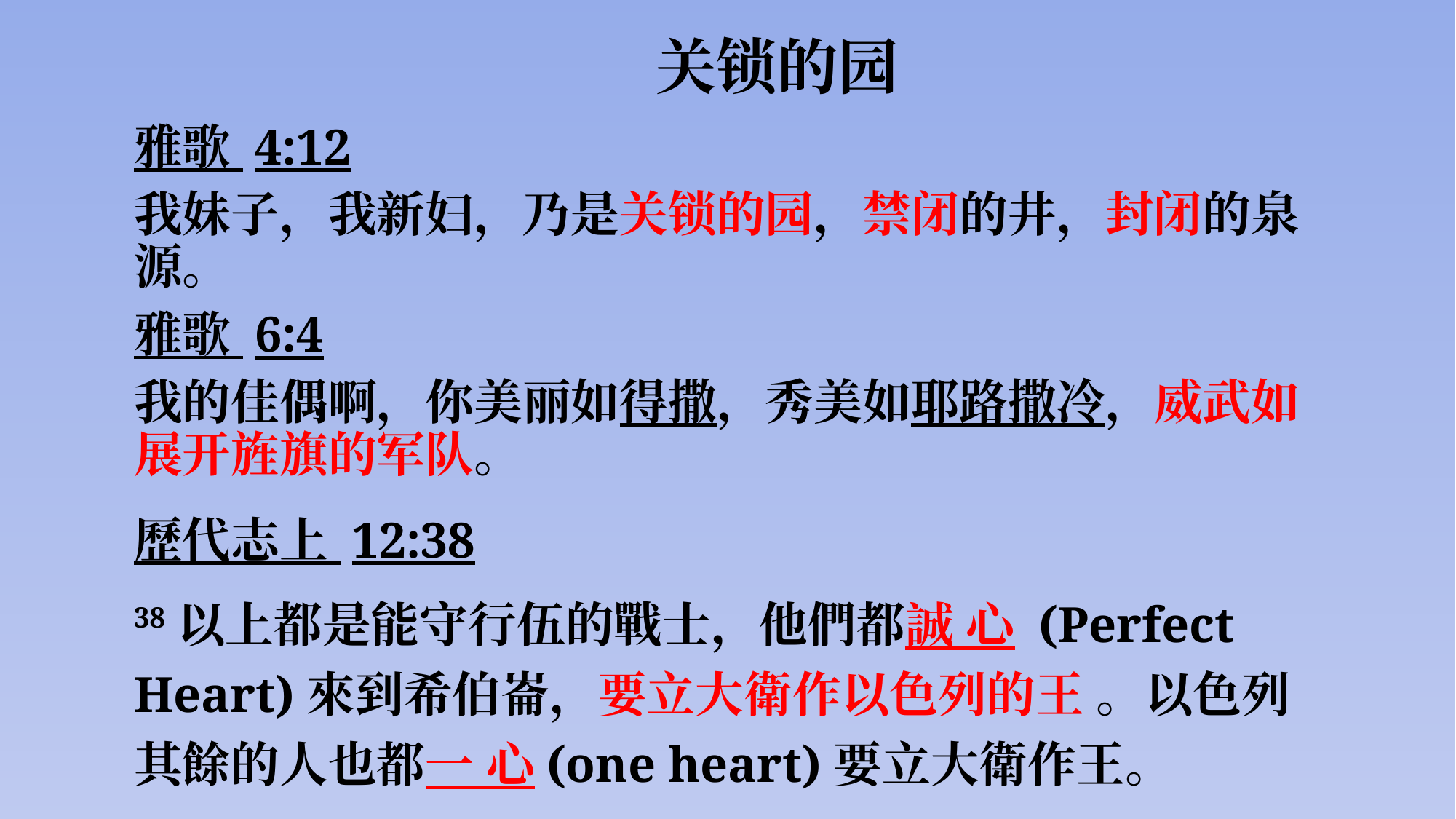

# 关锁的园
雅歌 4:12
我妹子，我新妇，乃是关锁的园，禁闭的井，封闭的泉源。
雅歌 6:4
我的佳偶啊，你美丽如得撒，秀美如耶路撒冷，威武如展开旌旗的军队。
歷代志上 12:38
38以上都是能守行伍的戰士，他們都誠 心 (Perfect Heart)來到希伯崙，要立大衛作以色列的王 。以色列其餘的人也都一 心(one heart)要立大衛作王。